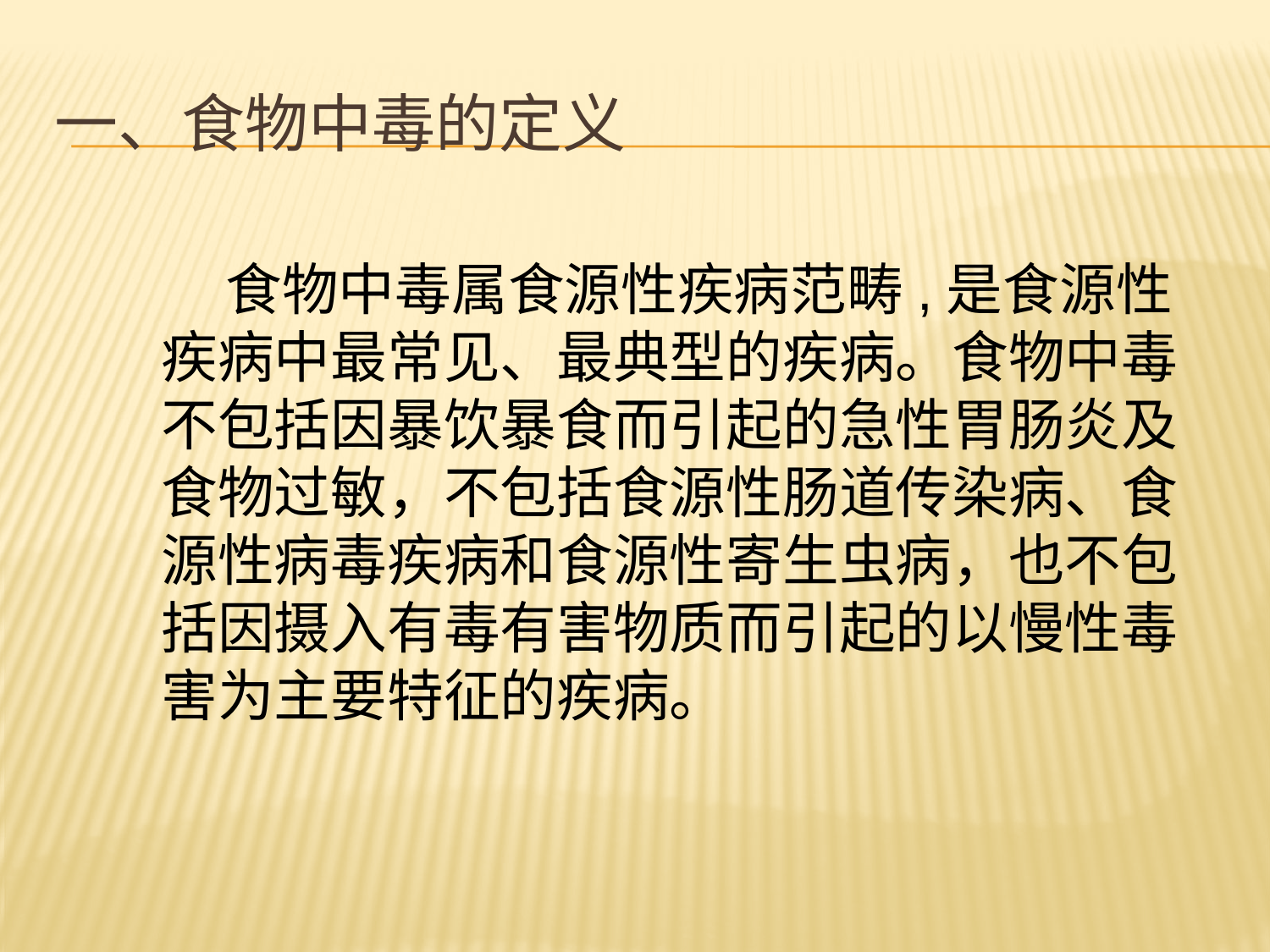

# 一、食物中毒的定义
    食物中毒属食源性疾病范畴,是食源性疾病中最常见、最典型的疾病。食物中毒不包括因暴饮暴食而引起的急性胃肠炎及食物过敏，不包括食源性肠道传染病、食源性病毒疾病和食源性寄生虫病，也不包括因摄入有毒有害物质而引起的以慢性毒害为主要特征的疾病。